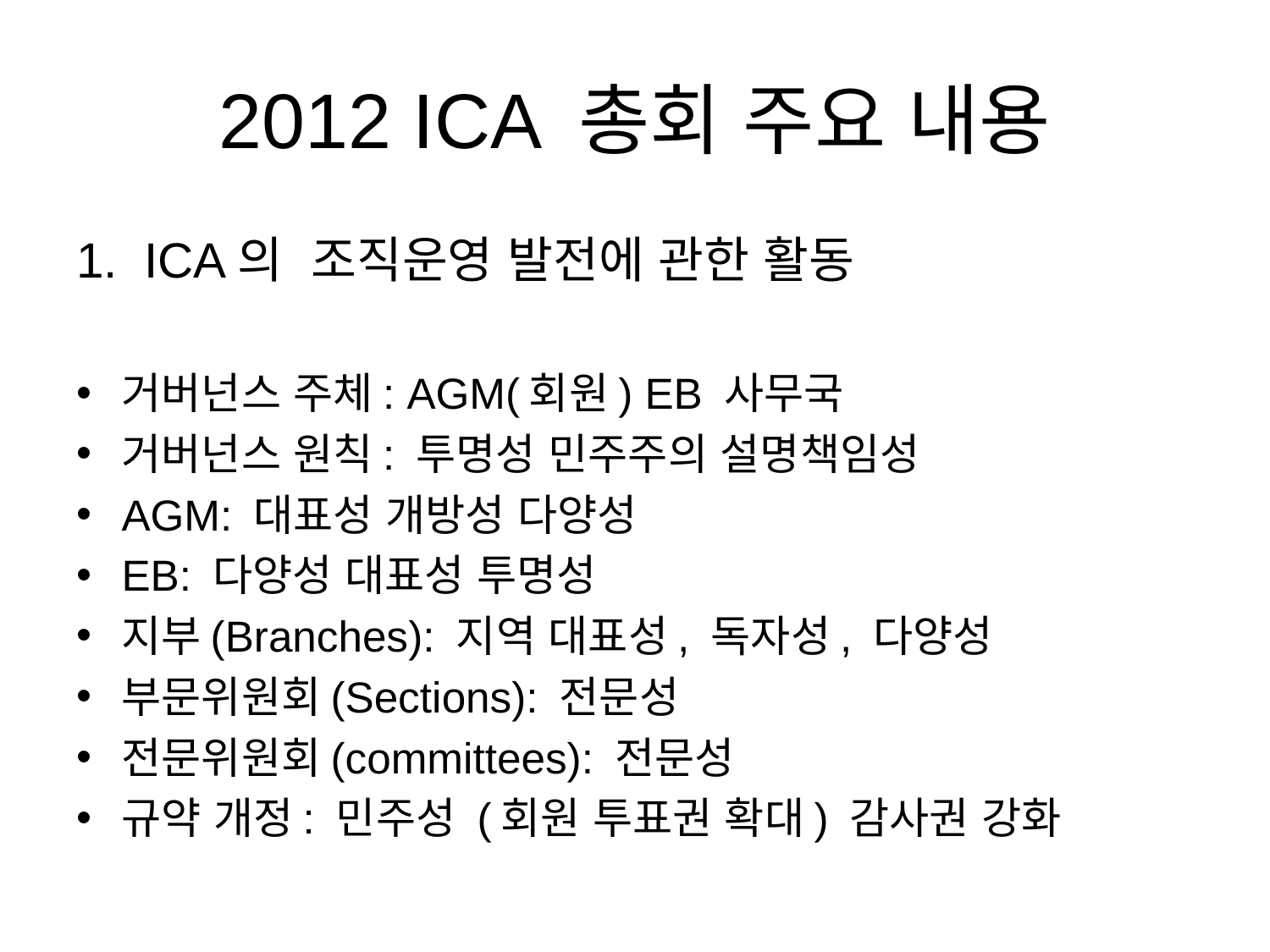

# 2012 ICA 총회 주요 내용
ICA의  조직운영 발전에 관한 활동

거버넌스 주체: AGM(회원) EB 사무국
거버넌스 원칙: 투명성 민주주의 설명책임성
AGM: 대표성 개방성 다양성
EB: 다양성 대표성 투명성
지부(Branches): 지역 대표성, 독자성, 다양성
부문위원회(Sections): 전문성
전문위원회(committees): 전문성
규약 개정: 민주성 (회원 투표권 확대) 감사권 강화